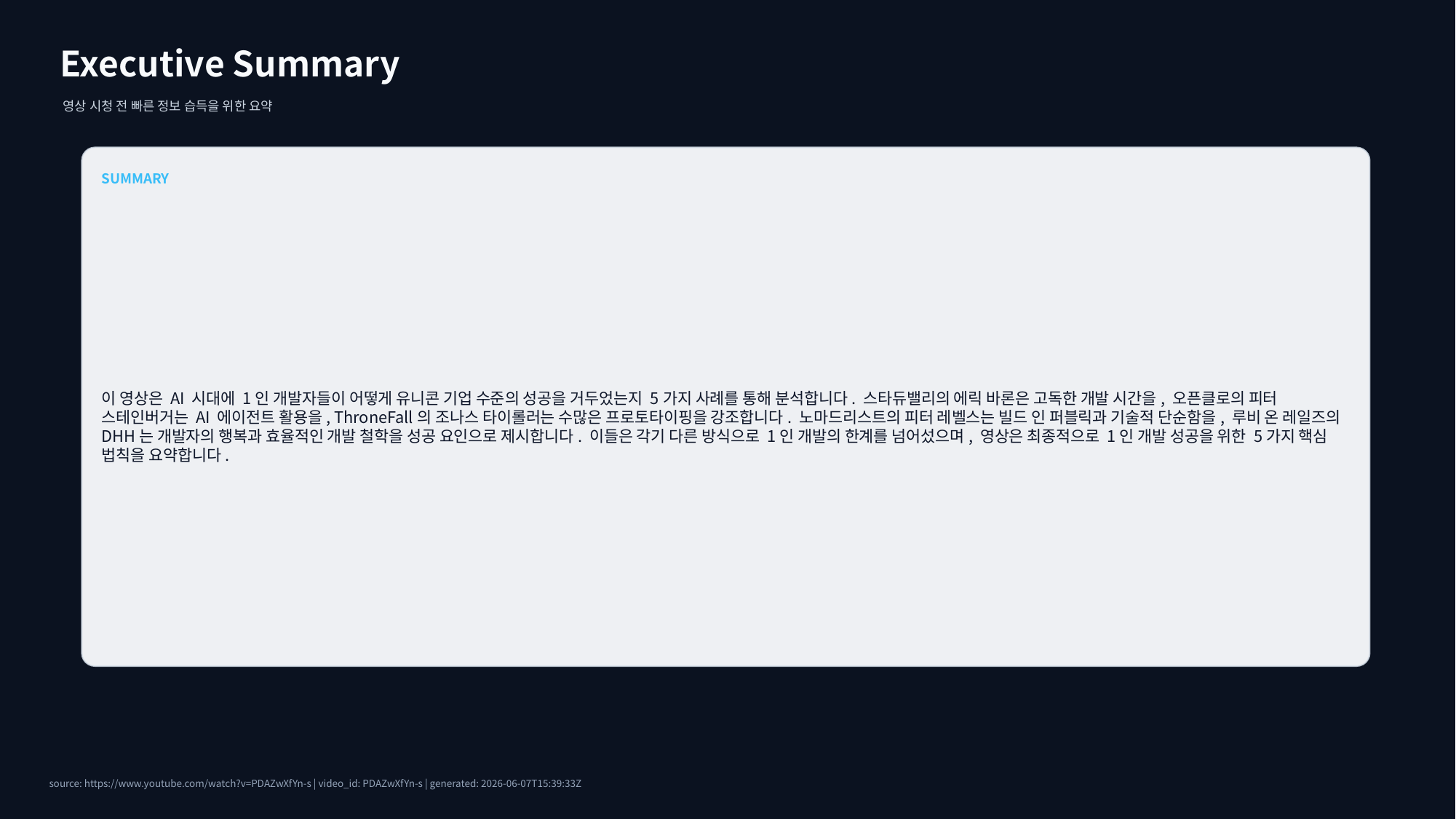

Executive Summary
영상 시청 전 빠른 정보 습득을 위한 요약

SUMMARY
이 영상은 AI 시대에 1인 개발자들이 어떻게 유니콘 기업 수준의 성공을 거두었는지 5가지 사례를 통해 분석합니다. 스타듀밸리의 에릭 바론은 고독한 개발 시간을, 오픈클로의 피터 스테인버거는 AI 에이전트 활용을, ThroneFall의 조나스 타이롤러는 수많은 프로토타이핑을 강조합니다. 노마드리스트의 피터 레벨스는 빌드 인 퍼블릭과 기술적 단순함을, 루비 온 레일즈의 DHH는 개발자의 행복과 효율적인 개발 철학을 성공 요인으로 제시합니다. 이들은 각기 다른 방식으로 1인 개발의 한계를 넘어섰으며, 영상은 최종적으로 1인 개발 성공을 위한 5가지 핵심 법칙을 요약합니다.
source: https://www.youtube.com/watch?v=PDAZwXfYn-s | video_id: PDAZwXfYn-s | generated: 2026-06-07T15:39:33Z